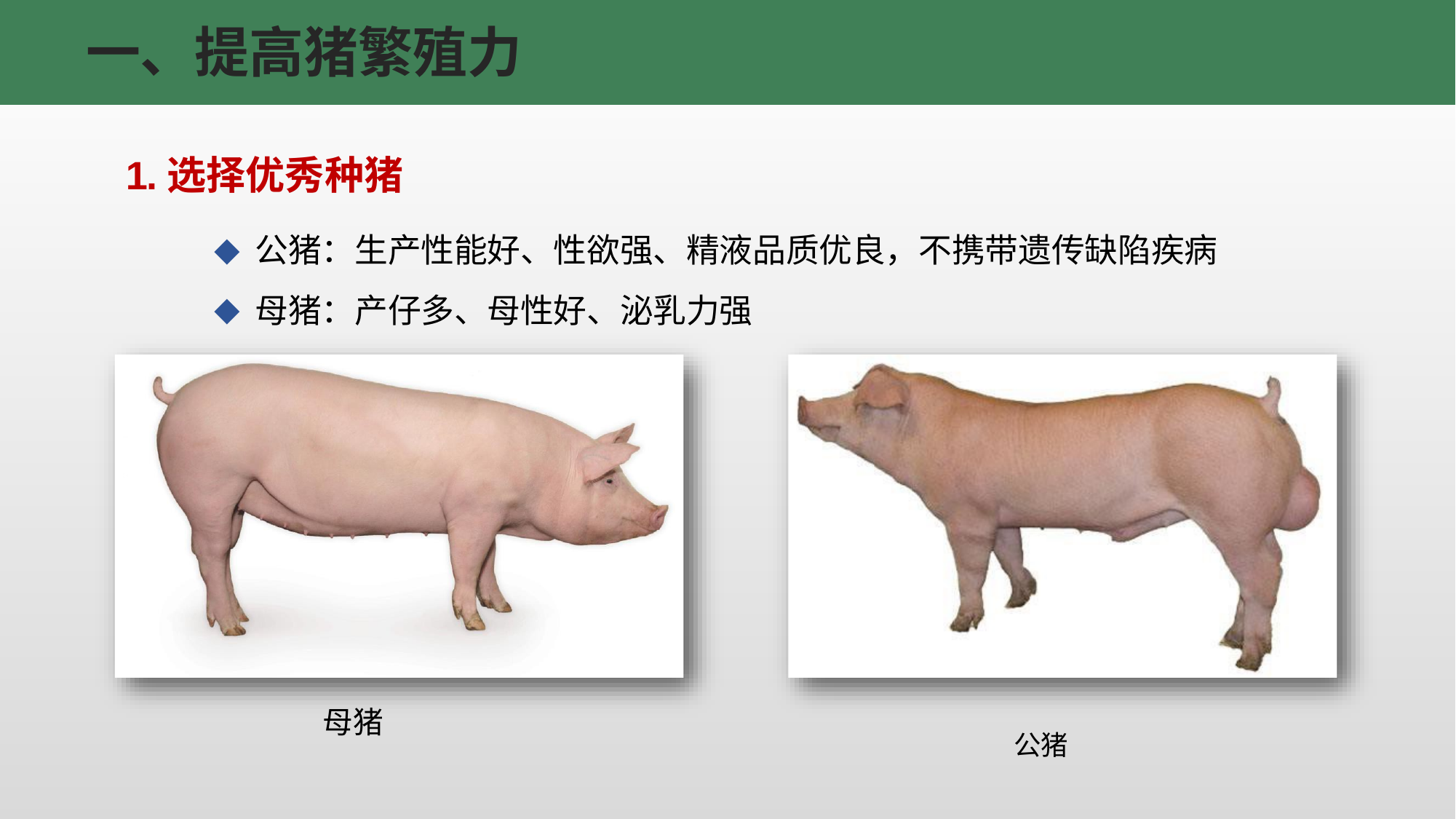

# 一、提高猪繁殖力
1.选择优秀种猪
公猪：生产性能好、性欲强、精液品质优良，不携带遗传缺陷疾病
母猪：产仔多、母性好、泌乳力强

母猪
公猪